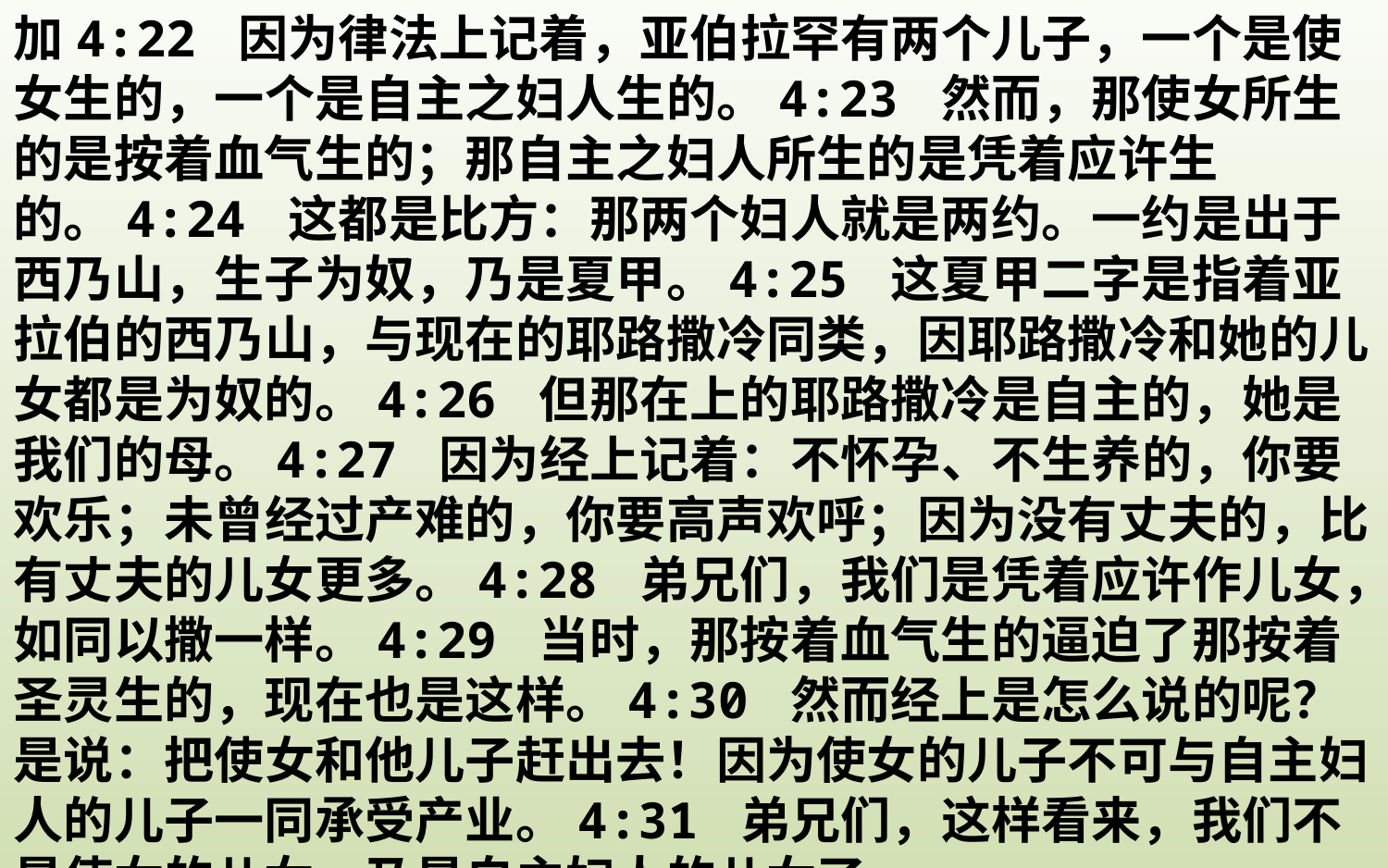

加4:22 因为律法上记着，亚伯拉罕有两个儿子，一个是使女生的，一个是自主之妇人生的。4:23 然而，那使女所生的是按着血气生的；那自主之妇人所生的是凭着应许生的。4:24 这都是比方：那两个妇人就是两约。一约是出于西乃山，生子为奴，乃是夏甲。4:25 这夏甲二字是指着亚拉伯的西乃山，与现在的耶路撒冷同类，因耶路撒冷和她的儿女都是为奴的。4:26 但那在上的耶路撒冷是自主的，她是我们的母。4:27 因为经上记着：不怀孕、不生养的，你要欢乐；未曾经过产难的，你要高声欢呼；因为没有丈夫的，比有丈夫的儿女更多。4:28 弟兄们，我们是凭着应许作儿女，如同以撒一样。4:29 当时，那按着血气生的逼迫了那按着圣灵生的，现在也是这样。4:30 然而经上是怎么说的呢？是说：把使女和他儿子赶出去！因为使女的儿子不可与自主妇人的儿子一同承受产业。4:31 弟兄们，这样看来，我们不是使女的儿女，乃是自主妇人的儿女了。